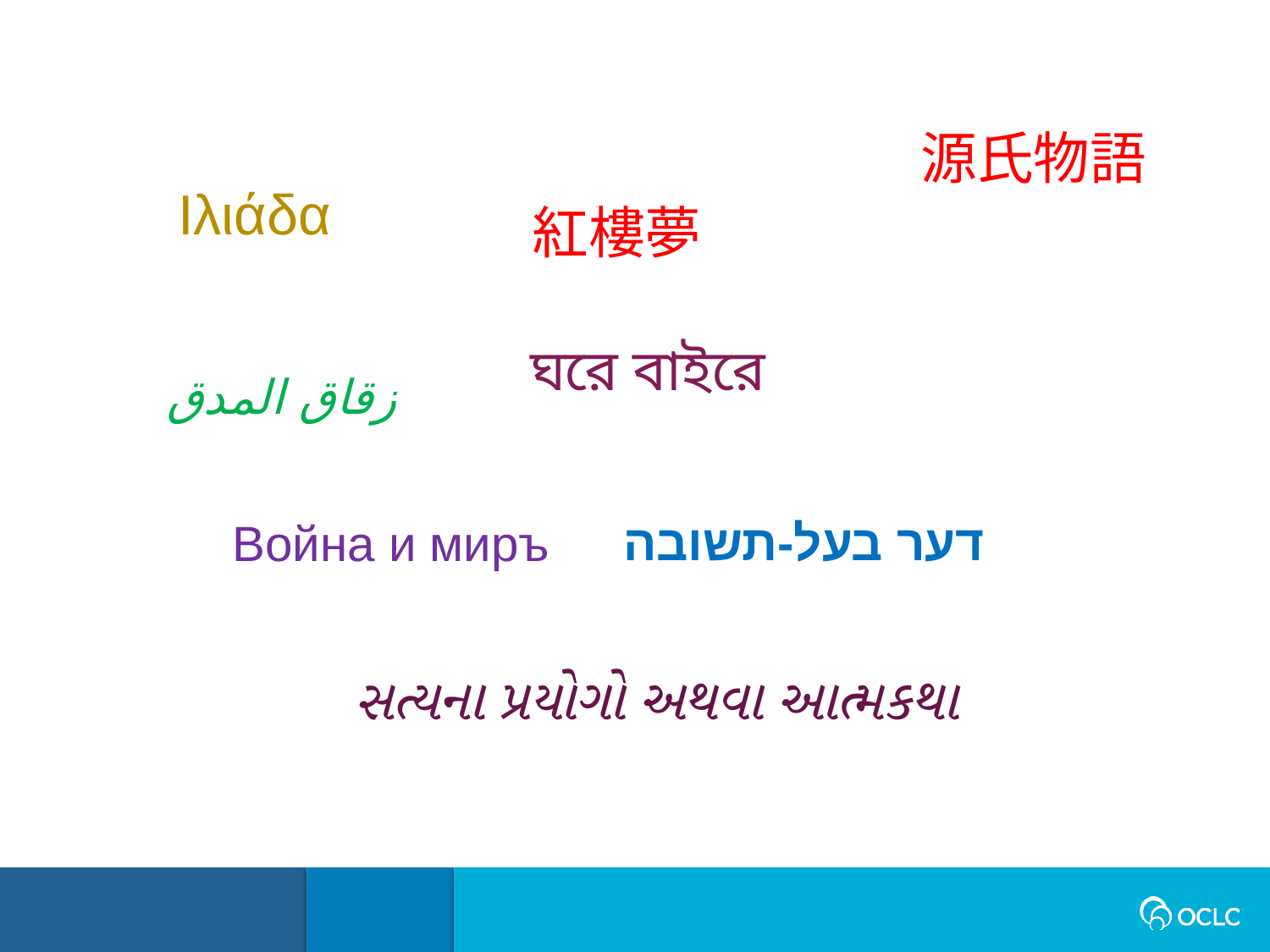

源氏物語
Ιλιάδα
紅樓夢
   ঘরে বাইরে
زقاق المدق
דער בעל-תשובה
Война и миръ
સત્યના પ્રયોગો અથવા આત્મકથા